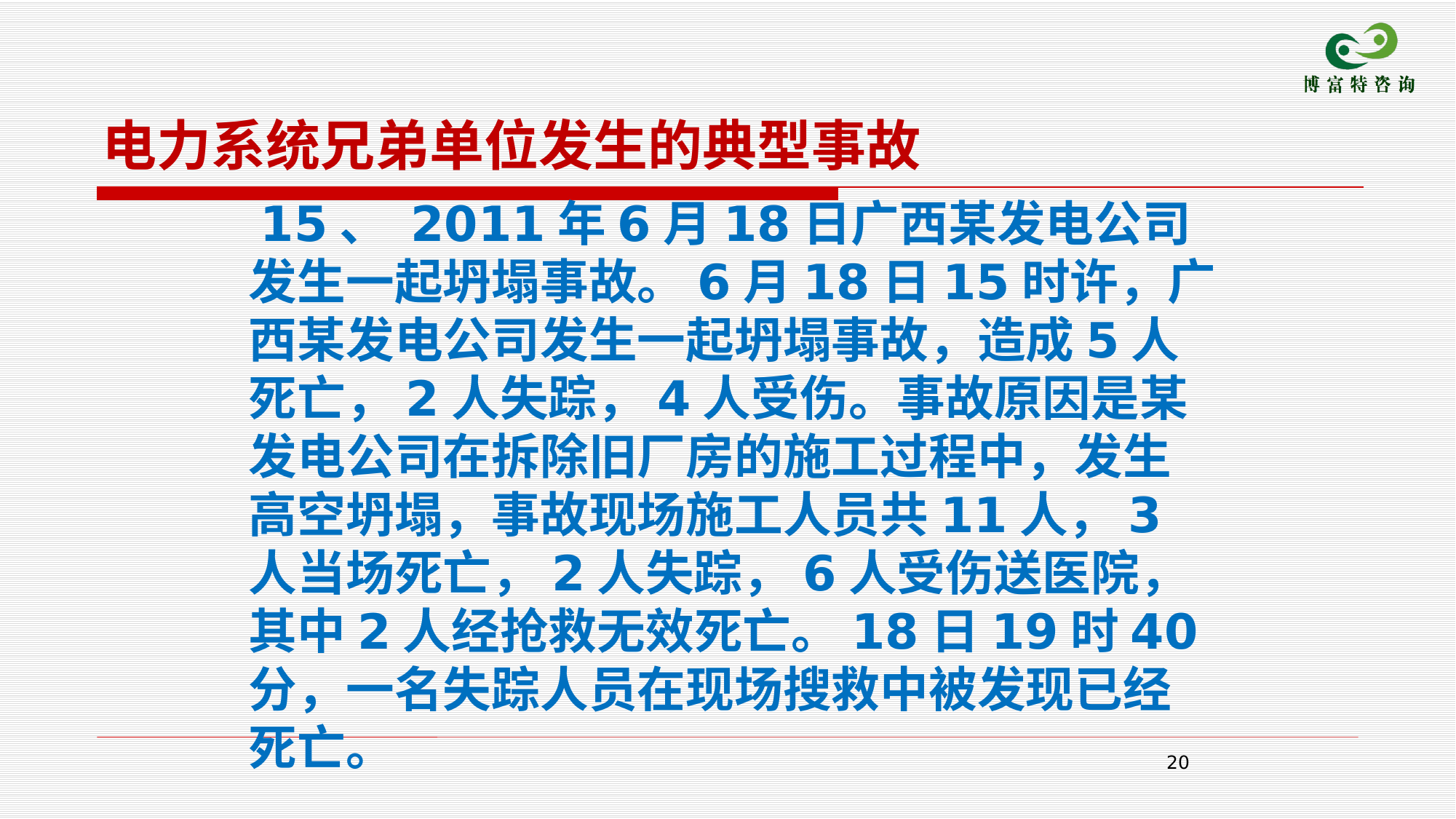

电力系统兄弟单位发生的典型事故
    15、 2011年6月18日广西某发电公司发生一起坍塌事故。6月18日15时许，广西某发电公司发生一起坍塌事故，造成5人死亡，2人失踪，4人受伤。事故原因是某发电公司在拆除旧厂房的施工过程中，发生高空坍塌，事故现场施工人员共11人，3人当场死亡，2人失踪，6人受伤送医院，其中2人经抢救无效死亡。18日19时40分，一名失踪人员在现场搜救中被发现已经死亡。

20